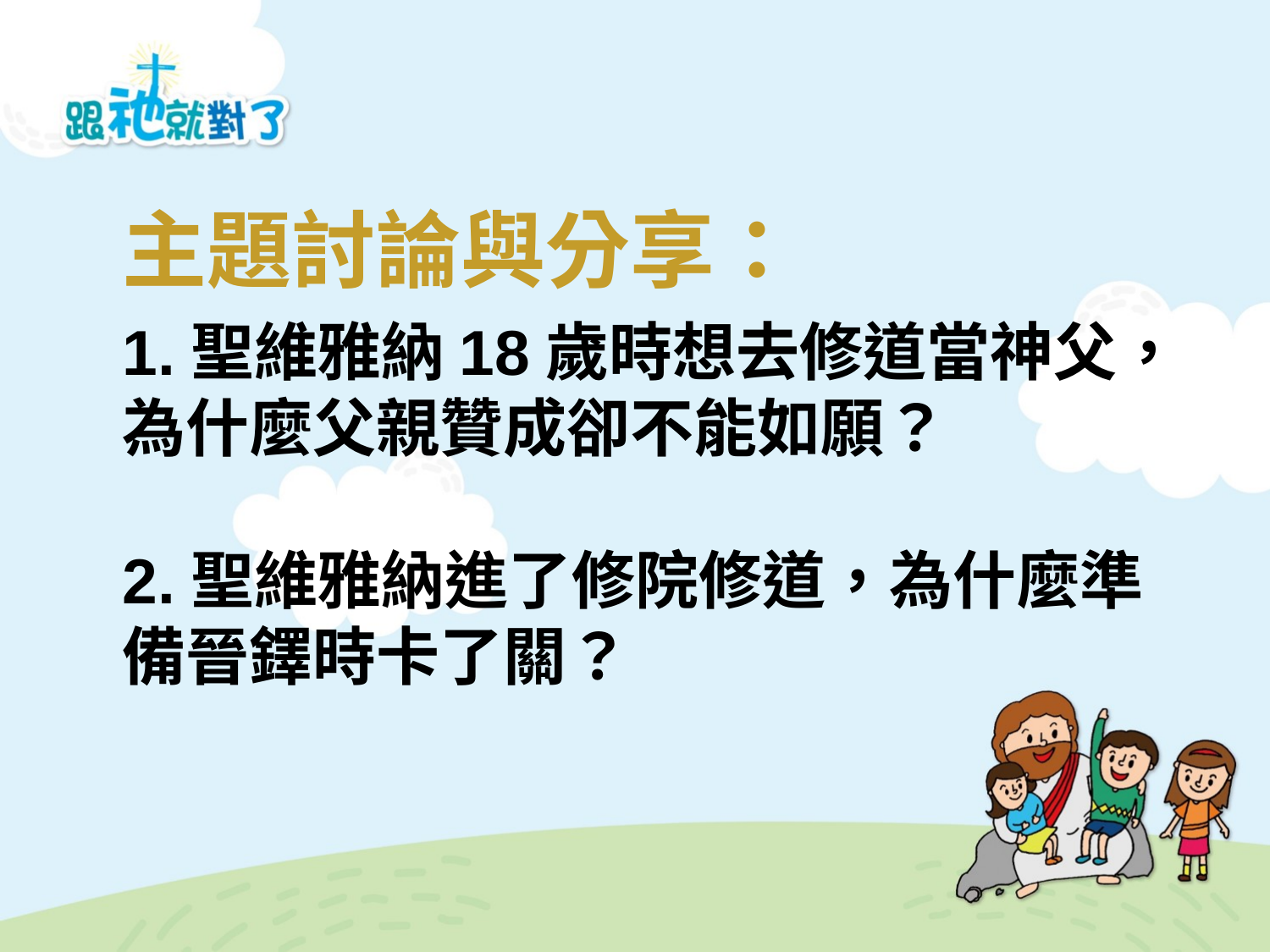

主題討論與分享：
1.聖維雅納18歲時想去修道當神父，為什麼父親贊成卻不能如願？

2.聖維雅納進了修院修道，為什麼準備晉鐸時卡了關？